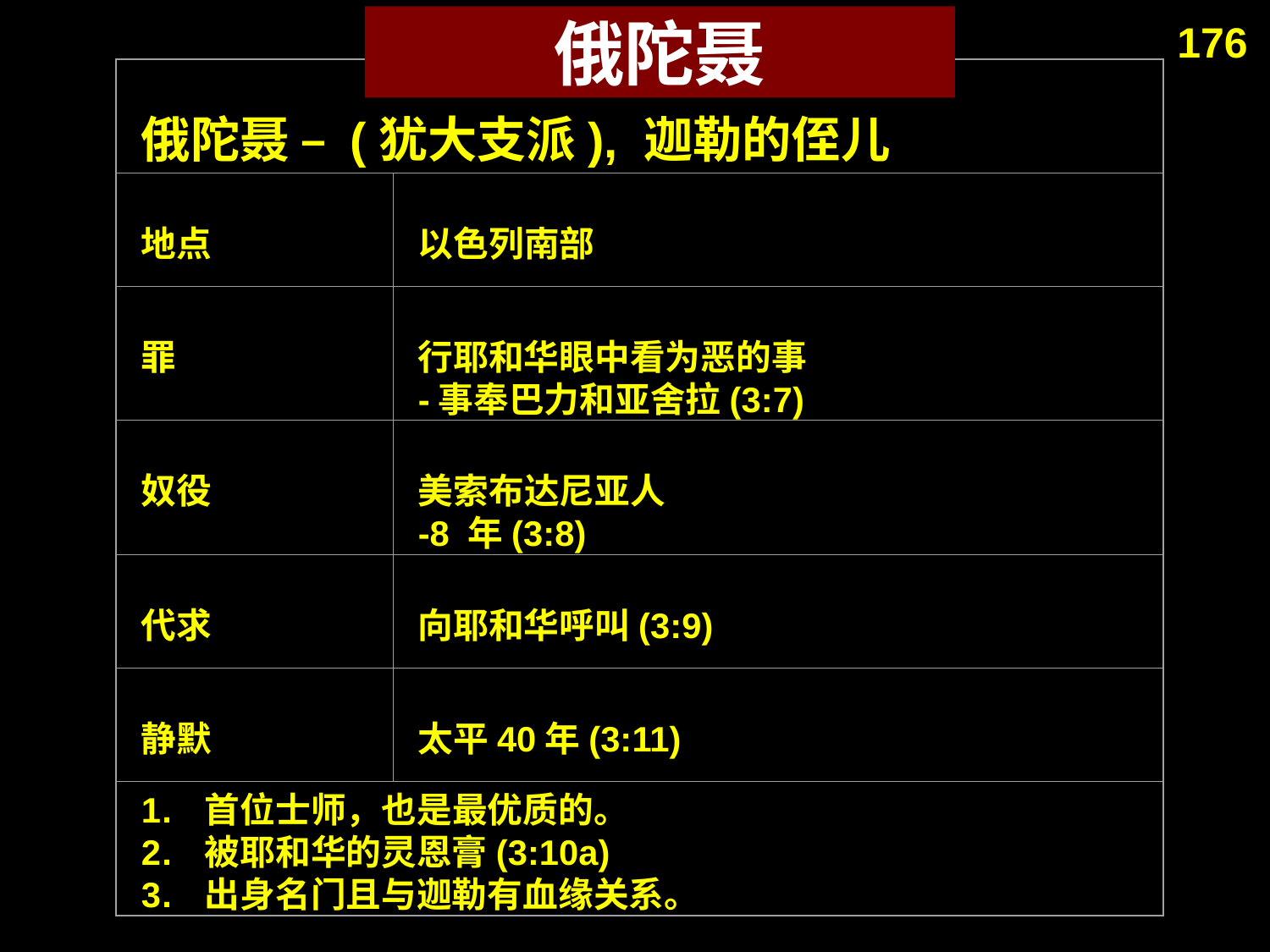

俄陀聂
176

俄陀聂 – (犹大支派), 迦勒的侄儿

地点

以色列南部

罪

行耶和华眼中看为恶的事
-事奉巴力和亚舍拉(3:7)

奴役

美索布达尼亚人
-8 年(3:8)

代求

向耶和华呼叫(3:9)

静默

太平40年(3:11)

首位士师，也是最优质的。
被耶和华的灵恩膏(3:10a)
出身名门且与迦勒有血缘关系。